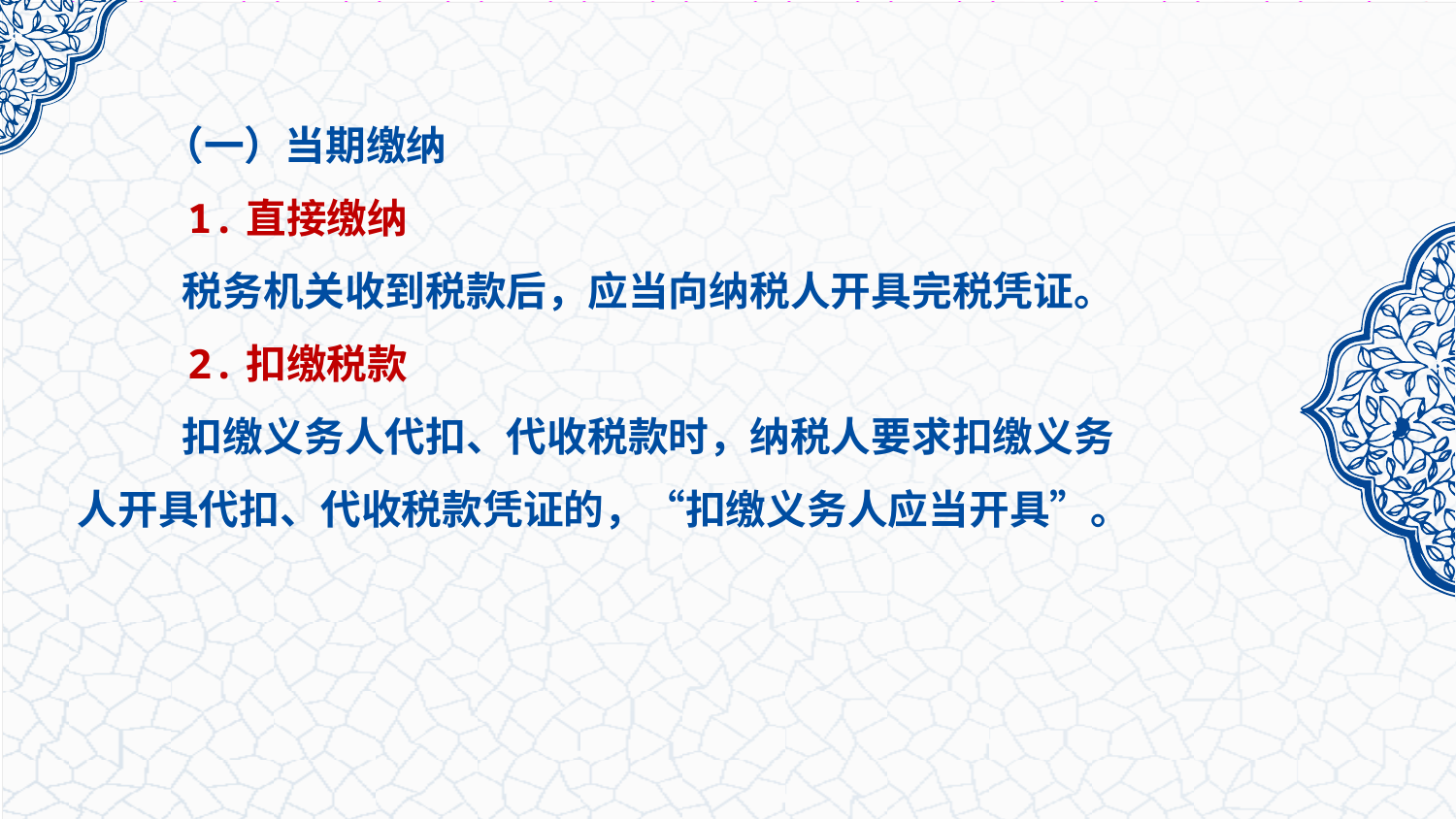

（一）当期缴纳
 1.直接缴纳
 税务机关收到税款后，应当向纳税人开具完税凭证。
 2.扣缴税款
 扣缴义务人代扣、代收税款时，纳税人要求扣缴义务人开具代扣、代收税款凭证的，“扣缴义务人应当开具”。